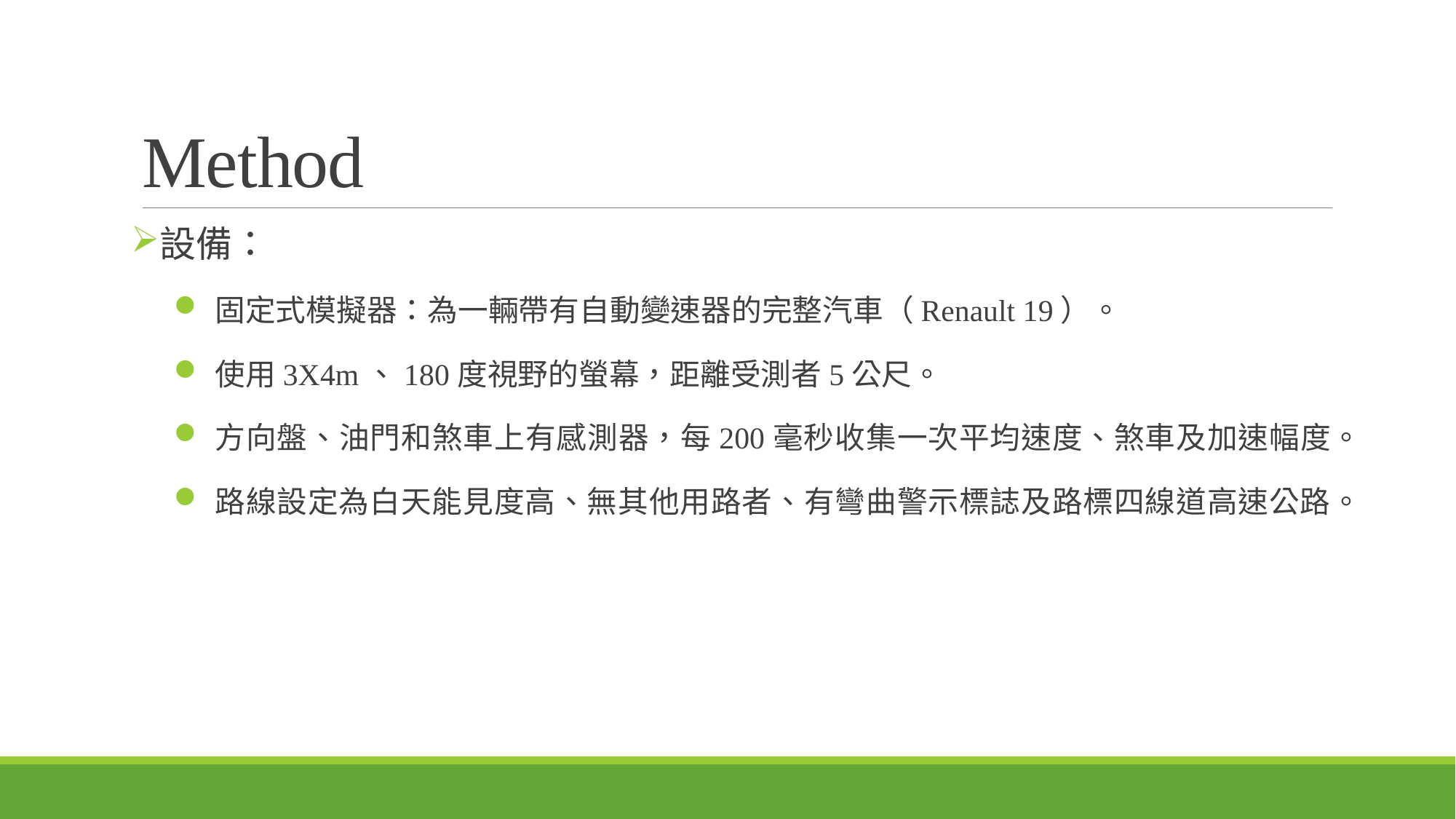

# Method
設備：
固定式模擬器：為一輛帶有自動變速器的完整汽車（Renault 19）。
使用3X4m、180度視野的螢幕，距離受測者5公尺。
方向盤、油門和煞車上有感測器，每200毫秒收集一次平均速度、煞車及加速幅度。
路線設定為白天能見度高、無其他用路者、有彎曲警示標誌及路標四線道高速公路。